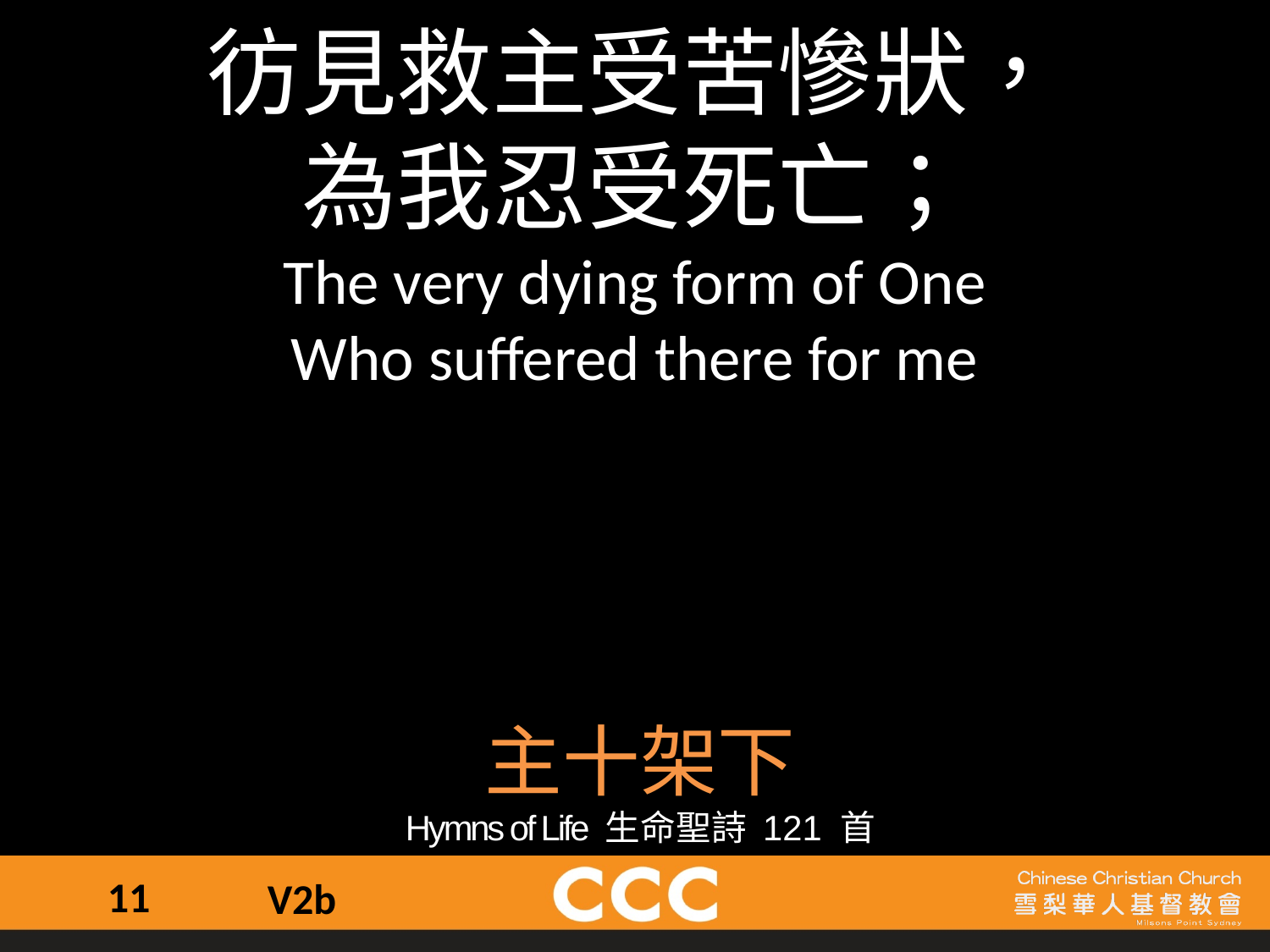

彷見救主受苦慘狀，
為我忍受死亡；
The very dying form of One
Who suffered there for me
主十架下
Hymns of Life 生命聖詩 121 首

11
V2b